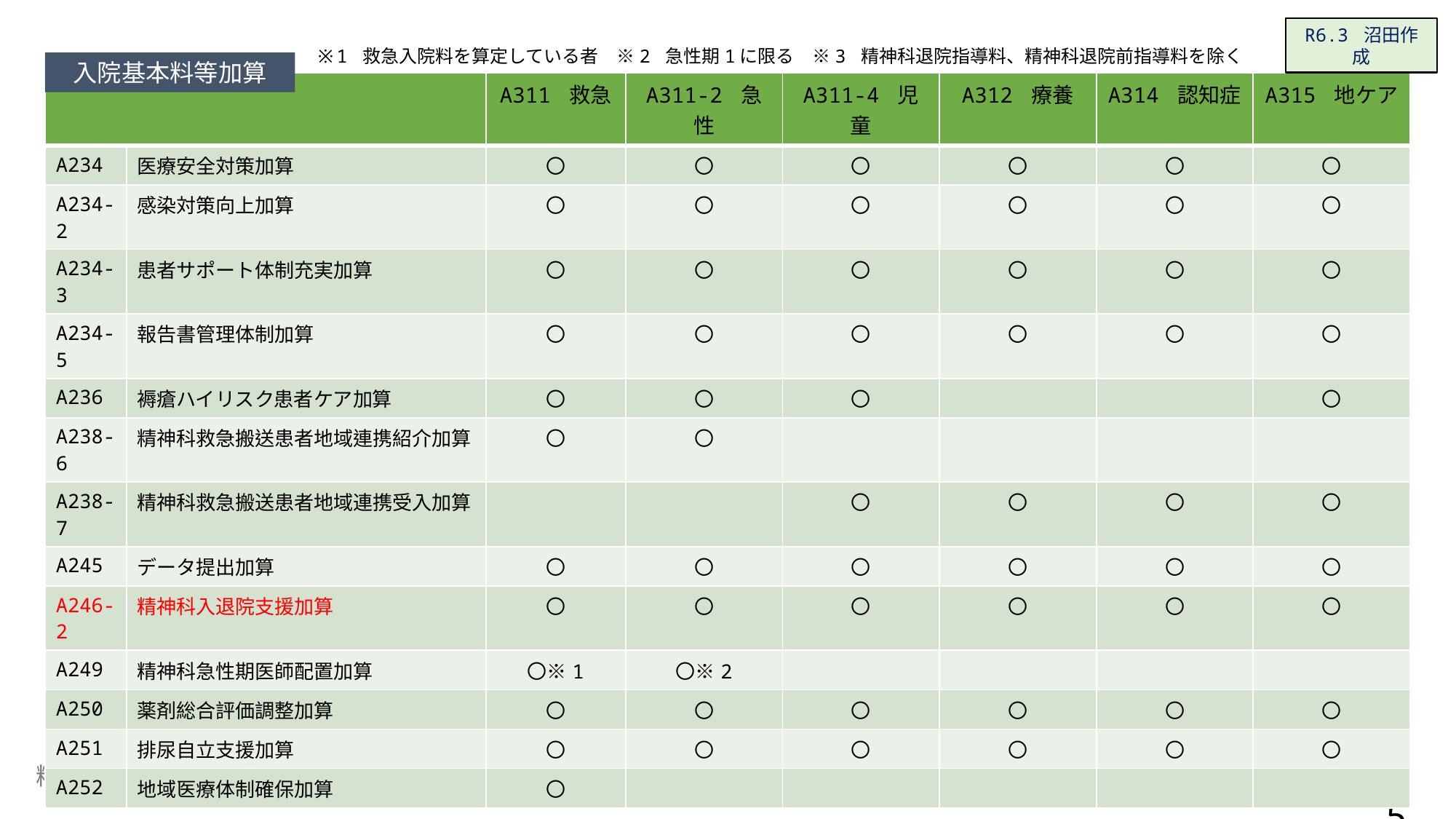

R6.3 沼田作成
※1 救急入院料を算定している者　※2 急性期1に限る　※3 精神科退院指導料、精神科退院前指導料を除く
入院基本料等加算
|  |  | A311 救急 | A311-2 急性 | A311-4 児童 | A312 療養 | A314 認知症 | A315 地ケア |
| --- | --- | --- | --- | --- | --- | --- | --- |
| A234 | 医療安全対策加算 | 〇 | 〇 | 〇 | 〇 | 〇 | 〇 |
| A234-2 | 感染対策向上加算 | 〇 | 〇 | 〇 | 〇 | 〇 | 〇 |
| A234-3 | 患者サポート体制充実加算 | 〇 | 〇 | 〇 | 〇 | 〇 | 〇 |
| A234-5 | 報告書管理体制加算 | 〇 | 〇 | 〇 | 〇 | 〇 | 〇 |
| A236 | 褥瘡ハイリスク患者ケア加算 | 〇 | 〇 | 〇 |  |  | 〇 |
| A238-6 | 精神科救急搬送患者地域連携紹介加算 | 〇 | 〇 |  |  |  |  |
| A238-7 | 精神科救急搬送患者地域連携受入加算 |  |  | 〇 | 〇 | 〇 | 〇 |
| A245 | データ提出加算 | 〇 | 〇 | 〇 | 〇 | 〇 | 〇 |
| A246-2 | 精神科入退院支援加算 | 〇 | 〇 | 〇 | 〇 | 〇 | 〇 |
| A249 | 精神科急性期医師配置加算 | 〇※1 | 〇※2 |  |  |  |  |
| A250 | 薬剤総合評価調整加算 | 〇 | 〇 | 〇 | 〇 | 〇 | 〇 |
| A251 | 排尿自立支援加算 | 〇 | 〇 | 〇 | 〇 | 〇 | 〇 |
| A252 | 地域医療体制確保加算 | 〇 |  |  |  |  |  |
85